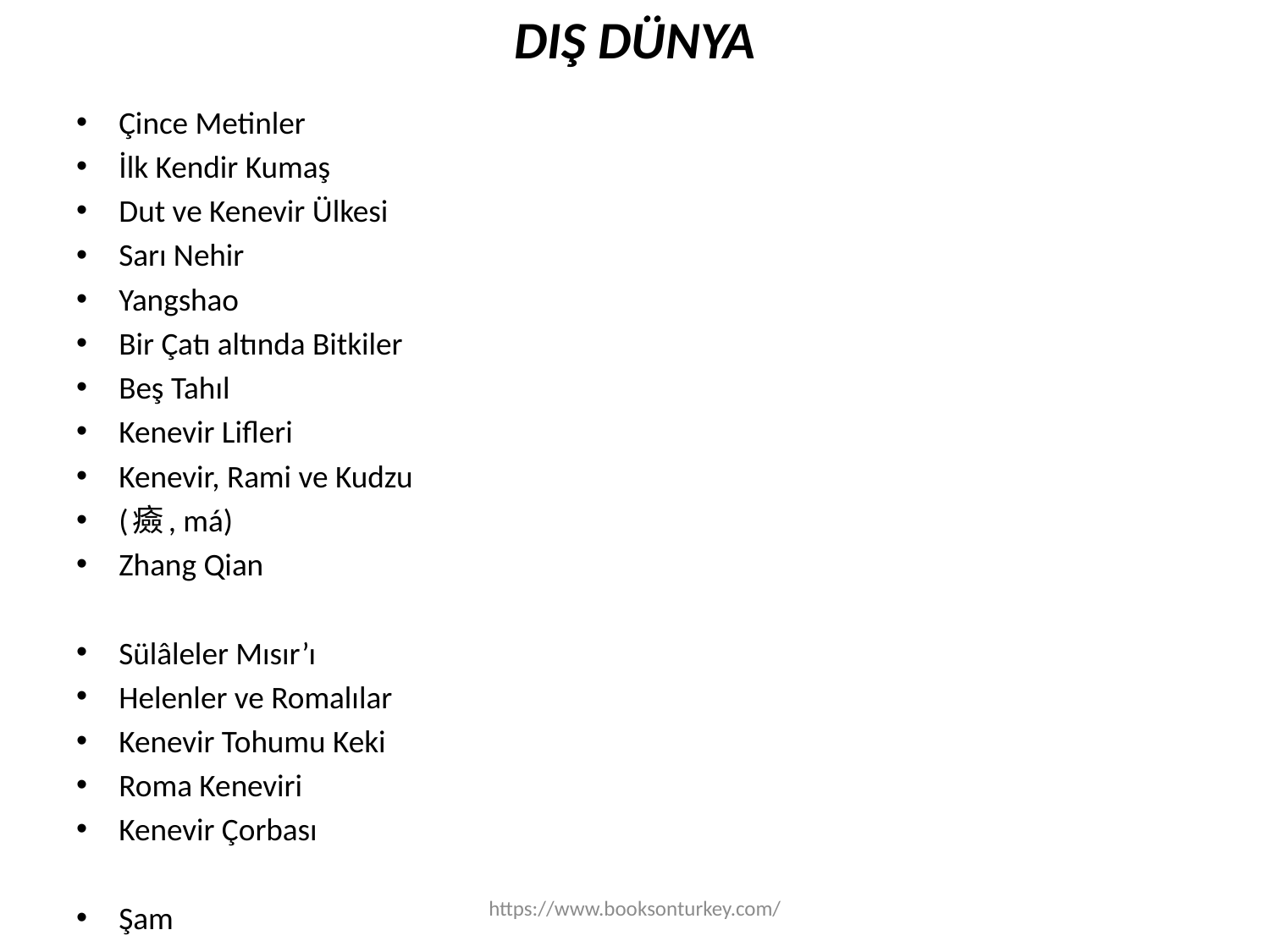

# DIŞ DÜNYA
Çince Metinler
İlk Kendir Kumaş
Dut ve Kenevir Ülkesi
Sarı Nehir
Yangshao
Bir Çatı altında Bitkiler
Beş Tahıl
Kenevir Lifleri
Kenevir, Rami ve Kudzu
(㿌, má)
Zhang Qian

Sülâleler Mısır’ı
Helenler ve Romalılar
Kenevir Tohumu Keki
Roma Keneviri
Kenevir Çorbası

Şam

https://www.booksonturkey.com/